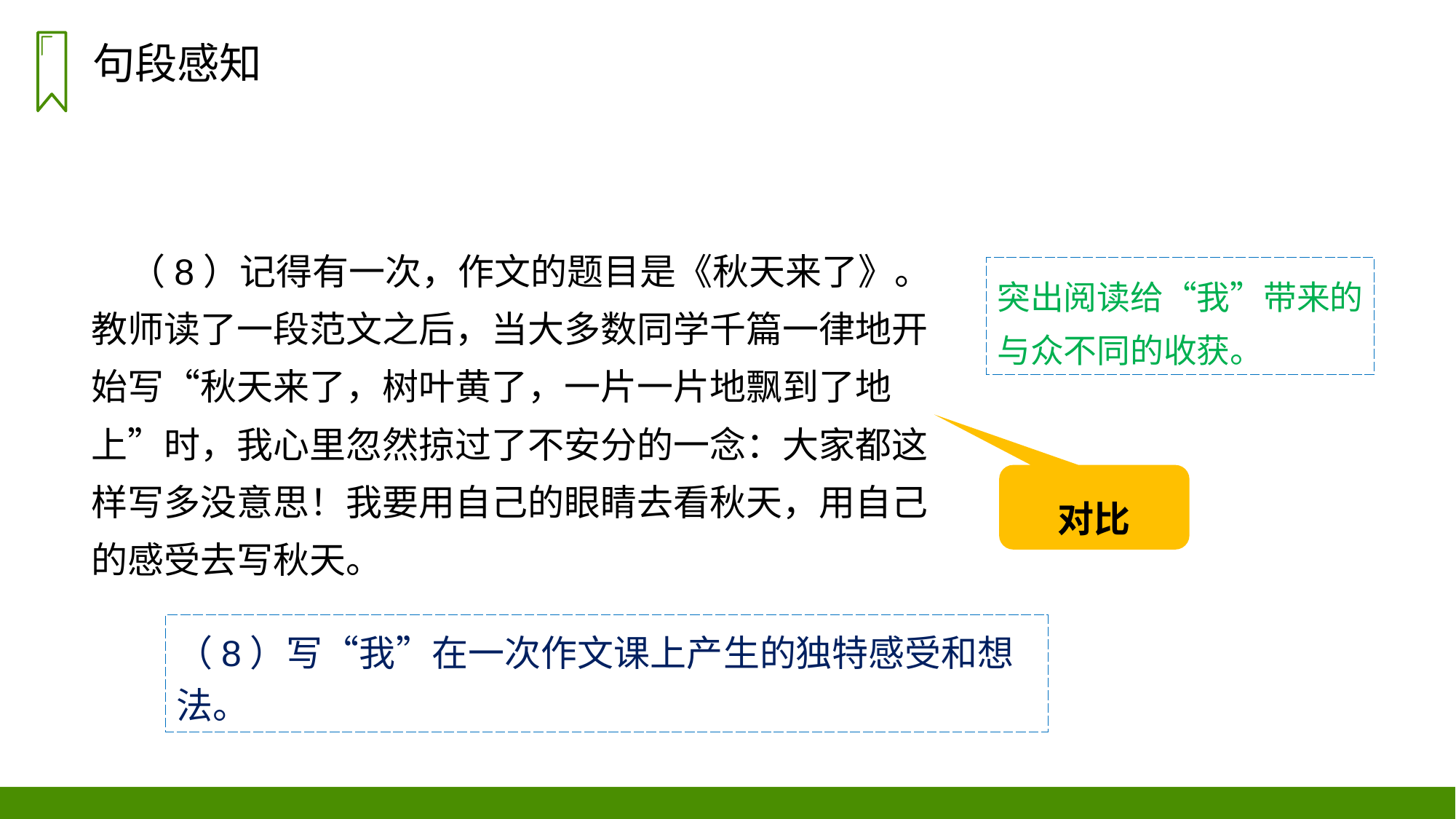

句段感知
    （8）记得有一次，作文的题目是《秋天来了》。教师读了一段范文之后，当大多数同学千篇一律地开始写“秋天来了，树叶黄了，一片一片地飘到了地上”时，我心里忽然掠过了不安分的一念：大家都这样写多没意思！我要用自己的眼睛去看秋天，用自己的感受去写秋天。
突出阅读给“我”带来的与众不同的收获。
对比
（8）写“我”在一次作文课上产生的独特感受和想法。